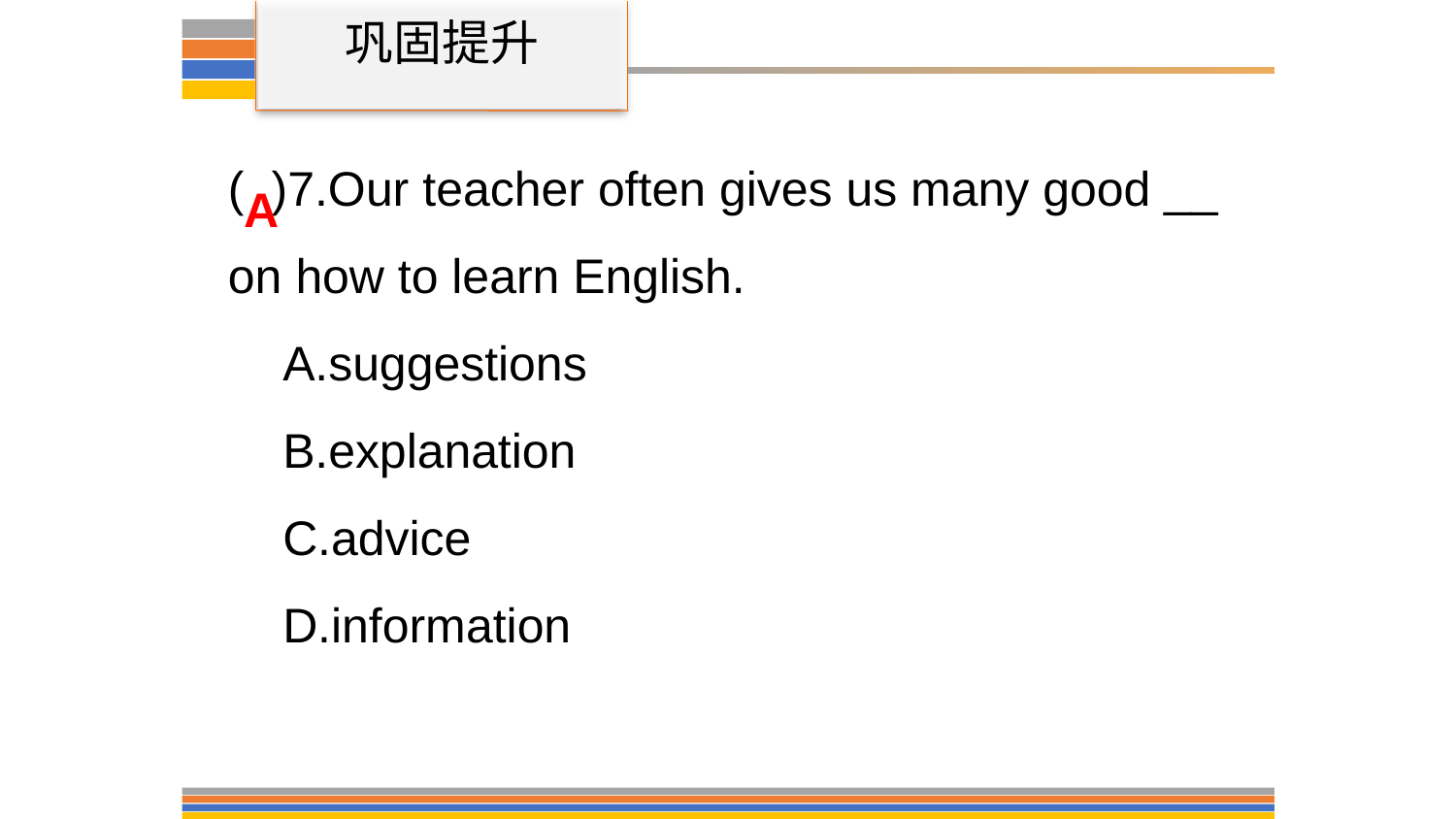

巩固提升

(  )7.Our teacher often gives us many good __ on how to learn English.
A.suggestions
B.explanation
C.advice
D.information

A